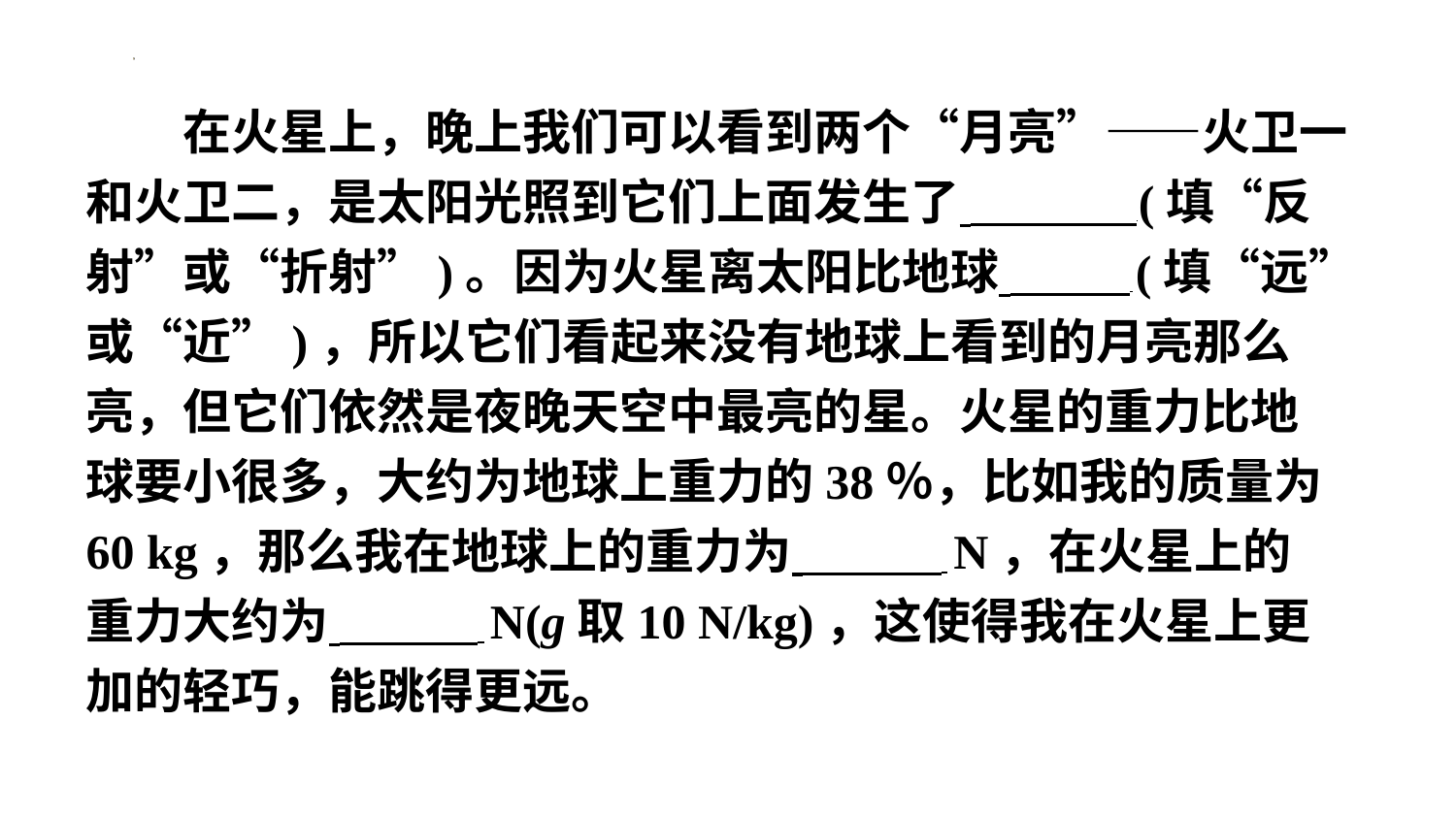

在火星上，晚上我们可以看到两个“月亮”——火卫一
和火卫二，是太阳光照到它们上面发生了                    (填“反
射”或“折射”)。因为火星离太阳比地球               (填“远”
或“近”)，所以它们看起来没有地球上看到的月亮那么
亮，但它们依然是夜晚天空中最亮的星。火星的重力比地
球要小很多，大约为地球上重力的38％，比如我的质量为
60 kg，那么我在地球上的重力为                 N，在火星上的
重力大约为                 N(g取10 N/kg)，这使得我在火星上更
加的轻巧，能跳得更远。